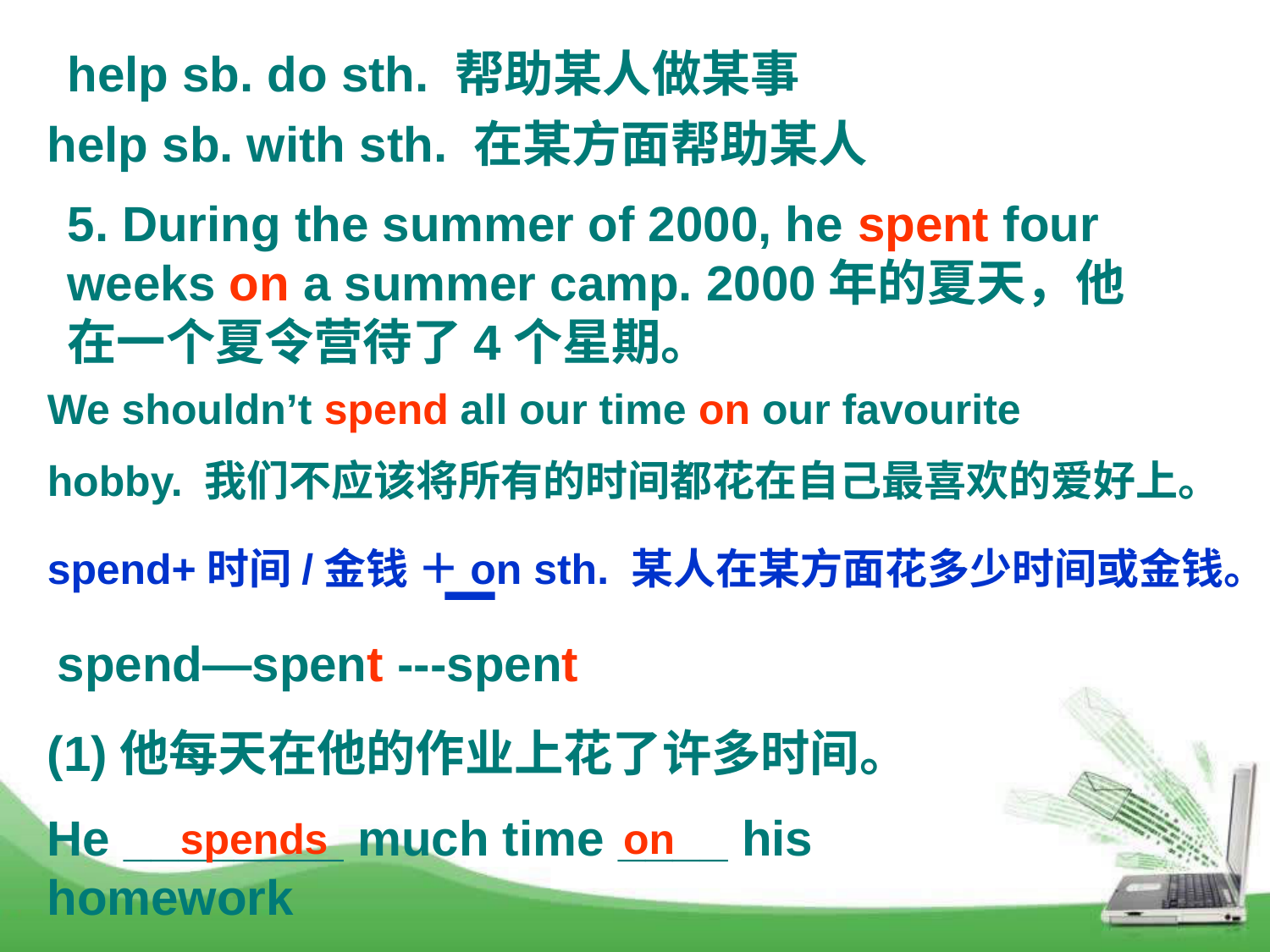

help sb. do sth. 帮助某人做某事
help sb. with sth. 在某方面帮助某人
5. During the summer of 2000, he spent four weeks on a summer camp. 2000年的夏天，他在一个夏令营待了4个星期。
We shouldn’t spend all our time on our favourite
hobby. 我们不应该将所有的时间都花在自己最喜欢的爱好上。
spend+时间/金钱 ＋on sth. 某人在某方面花多少时间或金钱。

spend—spent ---spent
(1)他每天在他的作业上花了许多时间。
He ________ much time ____ his homework
       spends                         on